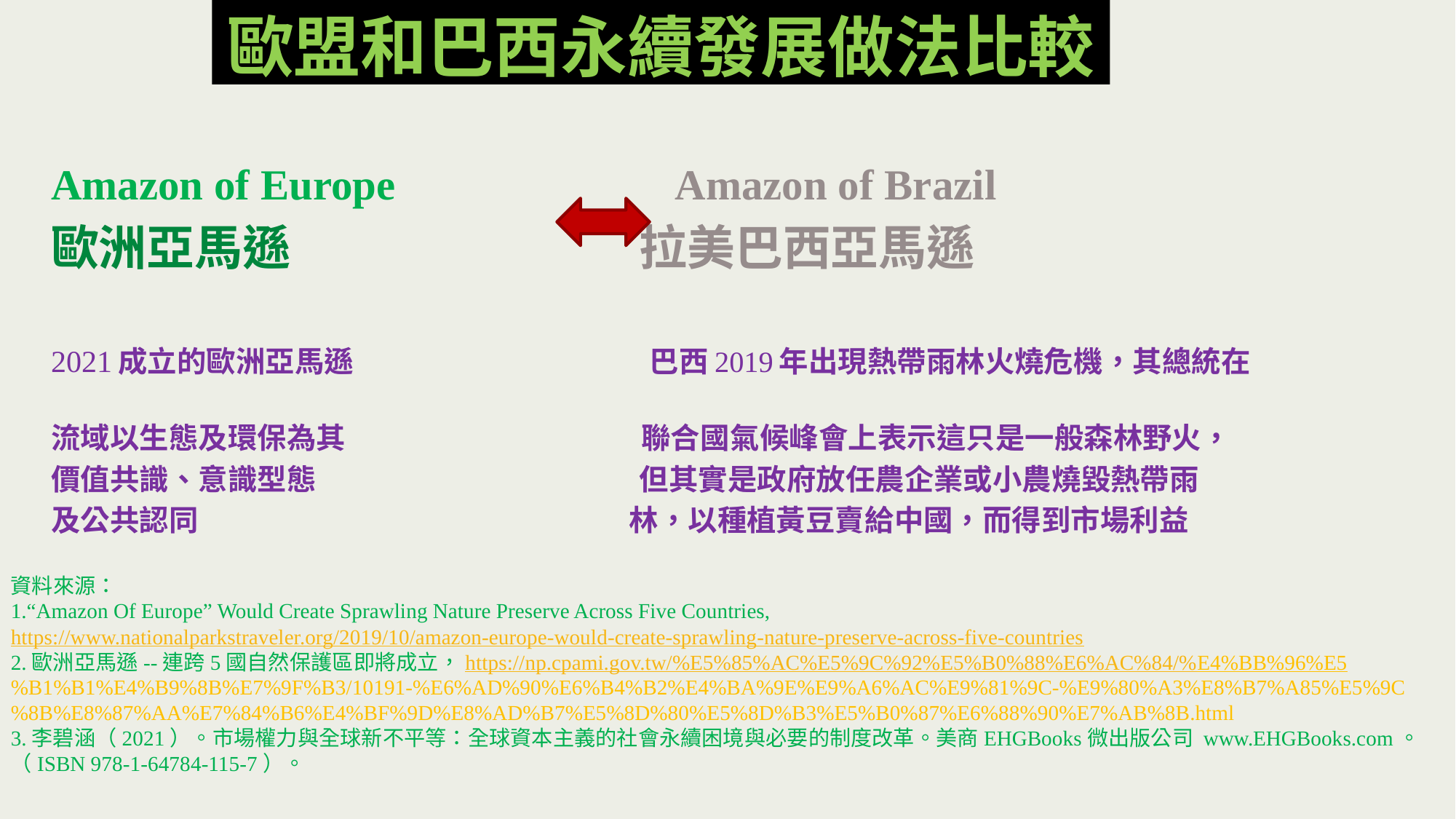

25
# 歐盟和巴西永續發展做法比較
Amazon of Europe                          Amazon of Brazil
歐洲亞馬遜                                拉美巴西亞馬遜

2021成立的歐洲亞馬遜                                            巴西2019年出現熱帶雨林火燒危機，其總統在
流域以生態及環保為其                                            聯合國氣候峰會上表示這只是一般森林野火，
價值共識、意識型態                                                但其實是政府放任農企業或小農燒毀熱帶雨
及公共認同                                                                林，以種植黃豆賣給中國，而得到市場利益

資料來源：
1.“Amazon Of Europe” Would Create Sprawling Nature Preserve Across Five Countries, https://www.nationalparkstraveler.org/2019/10/amazon-europe-would-create-sprawling-nature-preserve-across-five-countries
2.歐洲亞馬遜--連跨5國自然保護區即將成立，https://np.cpami.gov.tw/%E5%85%AC%E5%9C%92%E5%B0%88%E6%AC%84/%E4%BB%96%E5%B1%B1%E4%B9%8B%E7%9F%B3/10191-%E6%AD%90%E6%B4%B2%E4%BA%9E%E9%A6%AC%E9%81%9C-%E9%80%A3%E8%B7%A85%E5%9C%8B%E8%87%AA%E7%84%B6%E4%BF%9D%E8%AD%B7%E5%8D%80%E5%8D%B3%E5%B0%87%E6%88%90%E7%AB%8B.html
3.李碧涵（2021）。市場權力與全球新不平等：全球資本主義的社會永續困境與必要的制度改革。美商EHGBooks微出版公司 www.EHGBooks.com。（ISBN 978-1-64784-115-7）。